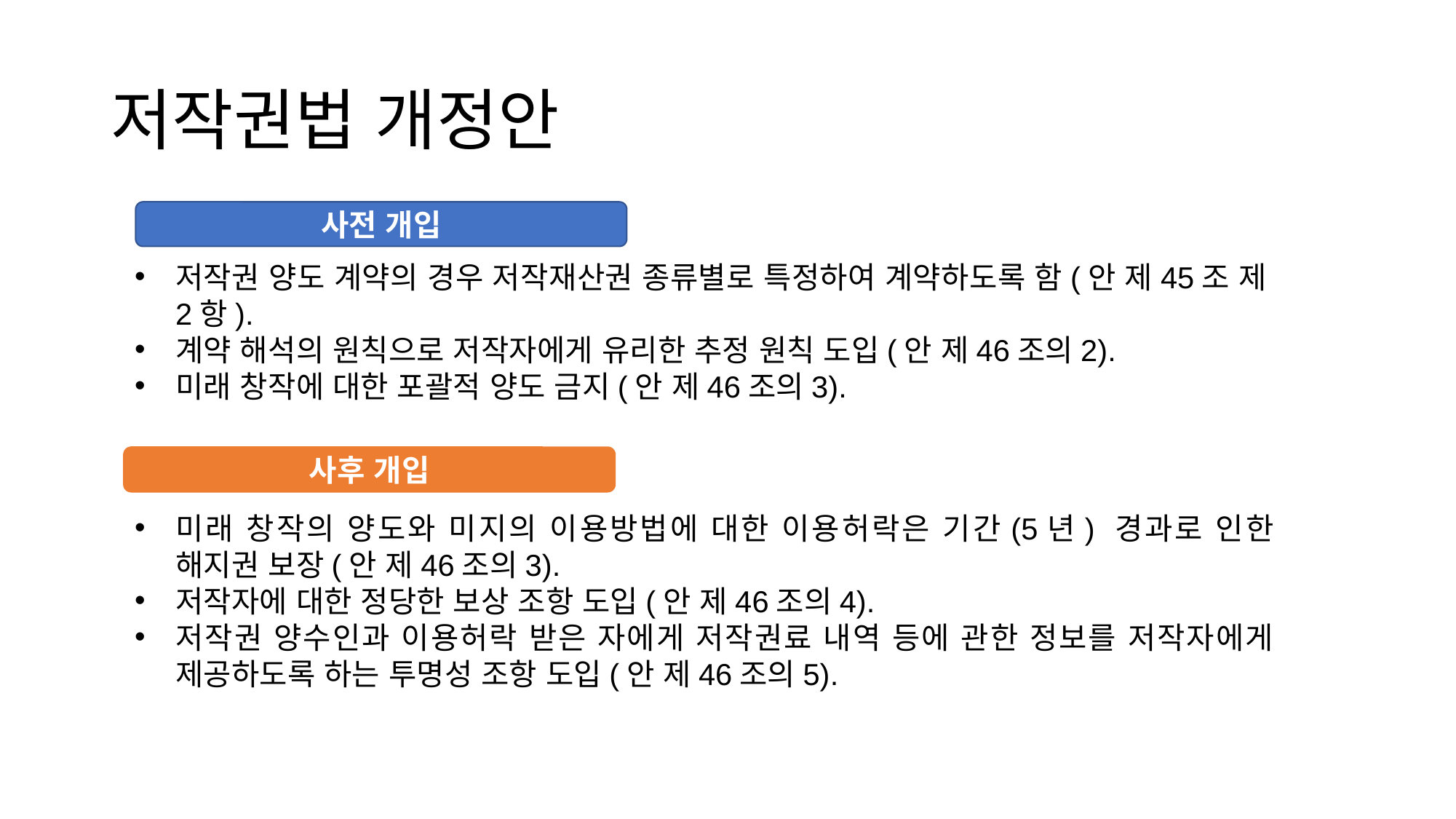

# 저작권법 개정안

저작권 양도 계약의 경우 저작재산권 종류별로 특정하여 계약하도록 함(안 제45조 제2항).
계약 해석의 원칙으로 저작자에게 유리한 추정 원칙 도입(안 제46조의2).
미래 창작에 대한 포괄적 양도 금지(안 제46조의3).

미래 창작의 양도와 미지의 이용방법에 대한 이용허락은 기간(5년) 경과로 인한 해지권 보장(안 제46조의3).
저작자에 대한 정당한 보상 조항 도입(안 제46조의4).
저작권 양수인과 이용허락 받은 자에게 저작권료 내역 등에 관한 정보를 저작자에게 제공하도록 하는 투명성 조항 도입(안 제46조의5).
사전 개입
사후 개입